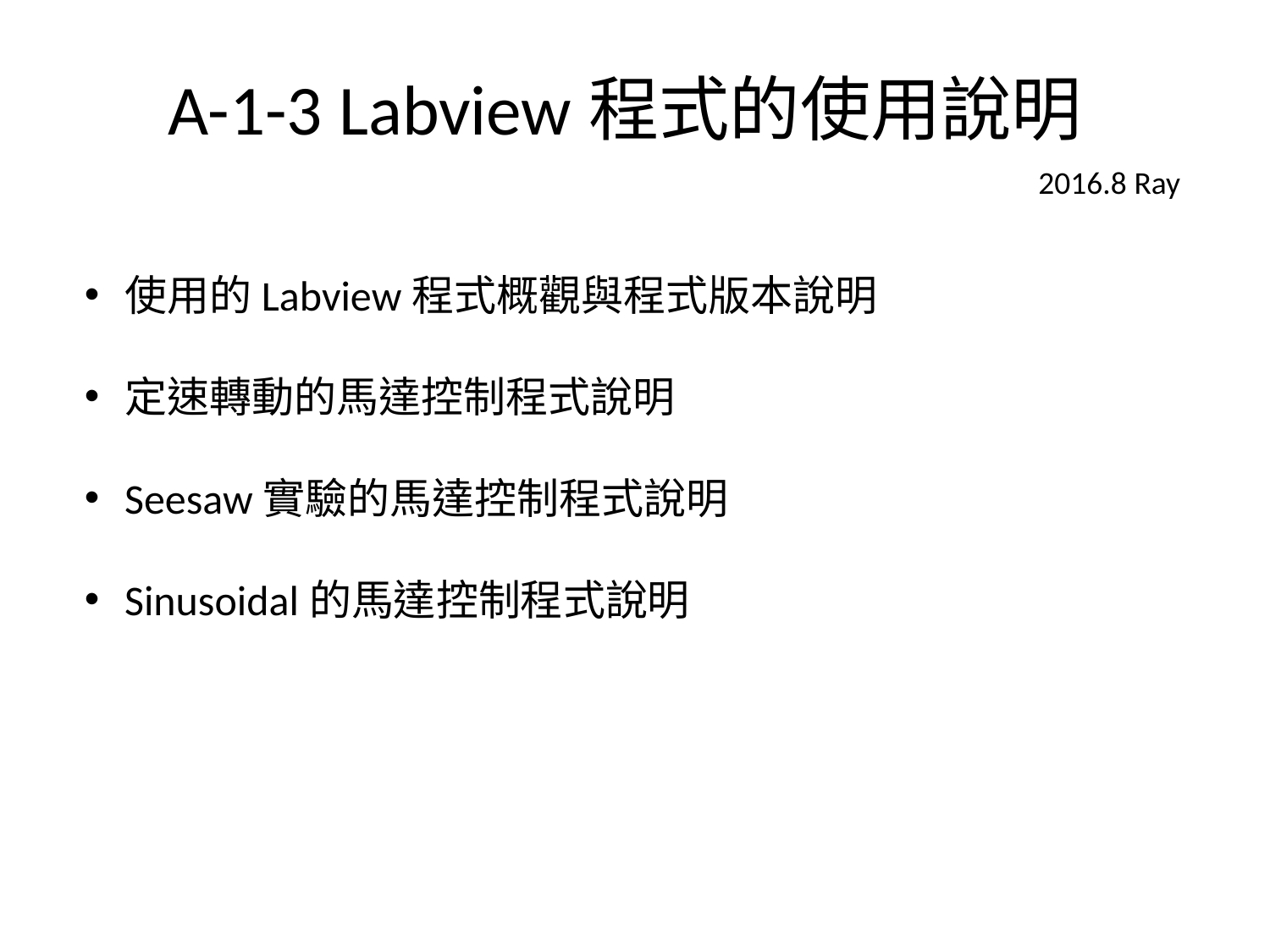

# A-1-3 Labview程式的使用說明
2016.8 Ray
使用的Labview程式概觀與程式版本說明

定速轉動的馬達控制程式說明

Seesaw實驗的馬達控制程式說明

Sinusoidal的馬達控制程式說明